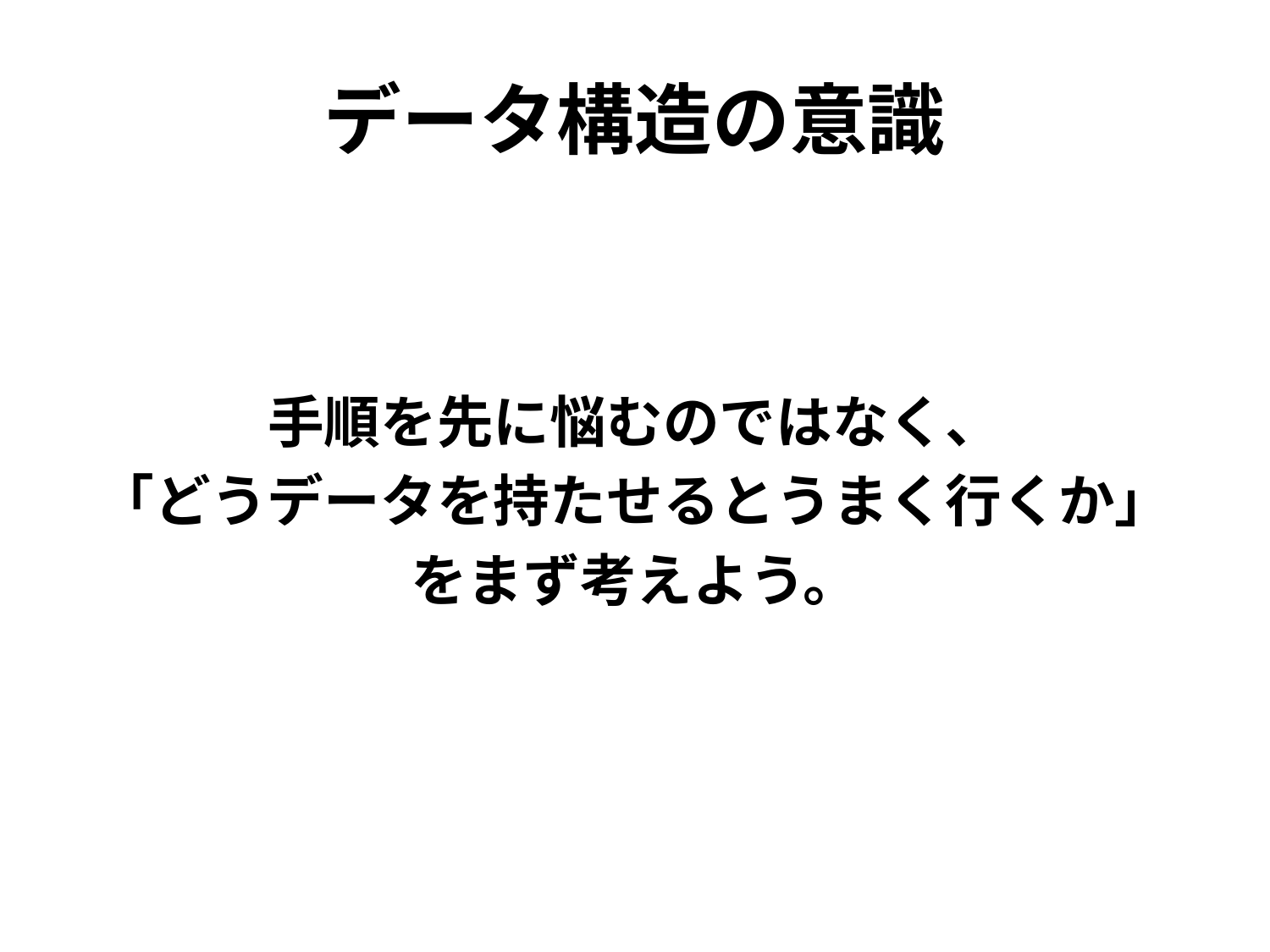

# データ構造の意識

手順を先に悩むのではなく、
「どうデータを持たせるとうまく行くか」
をまず考えよう。